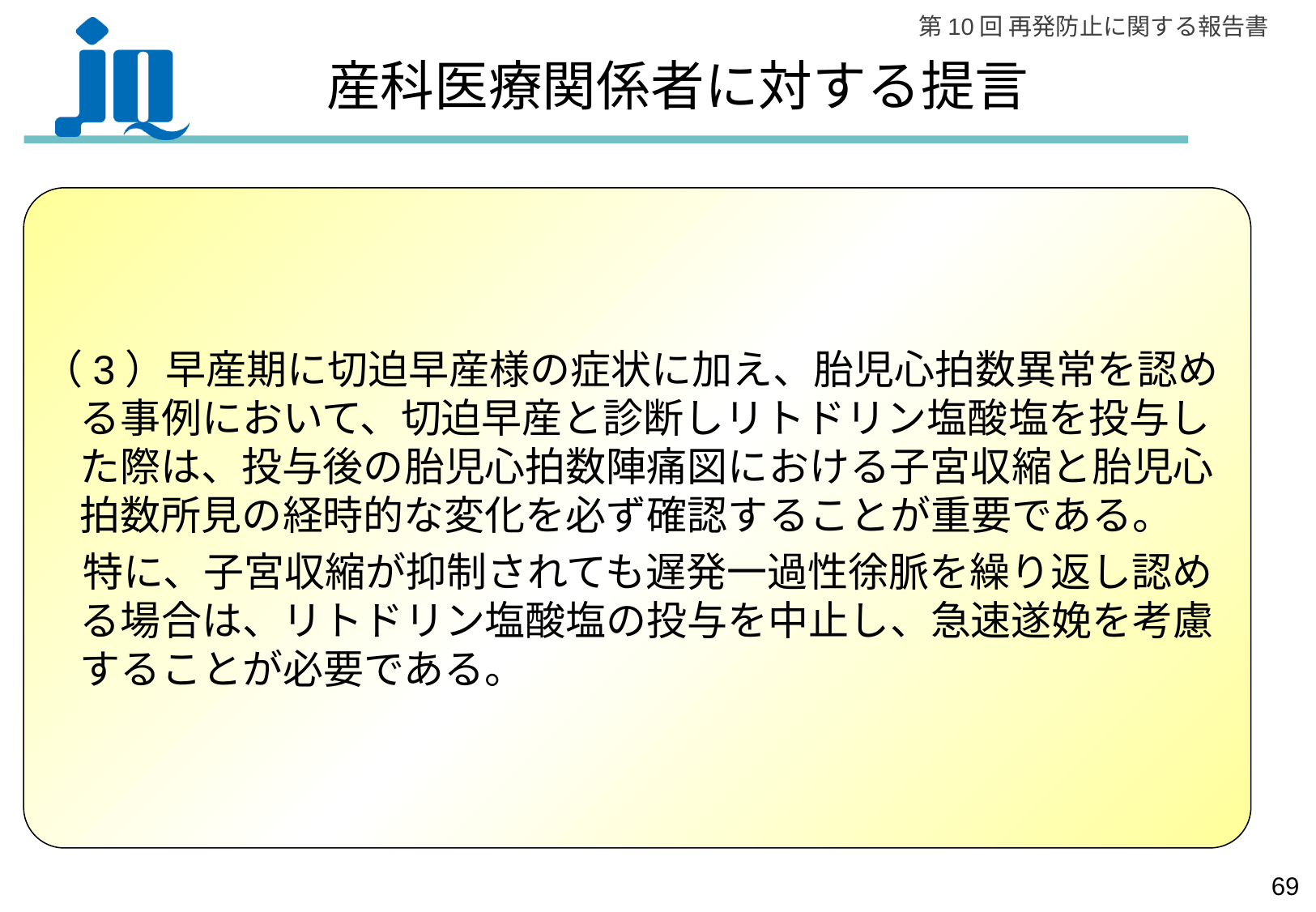

産科医療関係者に対する提言
（3）早産期に切迫早産様の症状に加え、胎児心拍数異常を認める事例において、切迫早産と診断しリトドリン塩酸塩を投与した際は、投与後の胎児心拍数陣痛図における子宮収縮と胎児心拍数所見の経時的な変化を必ず確認することが重要である。
　特に、子宮収縮が抑制されても遅発一過性徐脈を繰り返し認める場合は、リトドリン塩酸塩の投与を中止し、急速遂娩を考慮することが必要である。
69